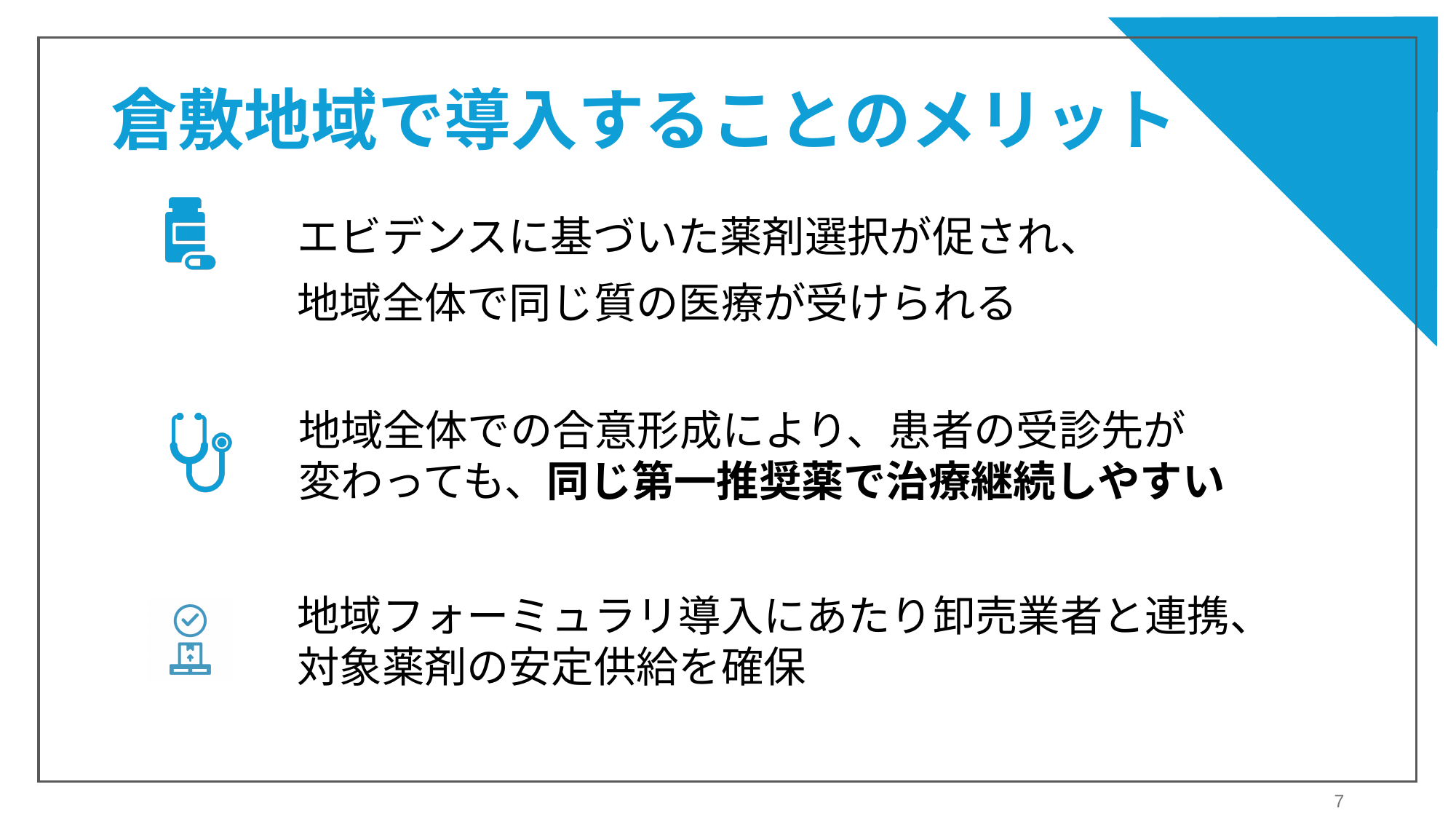

# 倉敷地域で導入することのメリット
エビデンスに基づいた薬剤選択が促され、
地域全体で同じ質の医療が受けられる
地域全体での合意形成により、患者の受診先が　変わっても、同じ第一推奨薬で治療継続しやすい
地域フォーミュラリ導入にあたり卸売業者と連携、対象薬剤の安定供給を確保
7